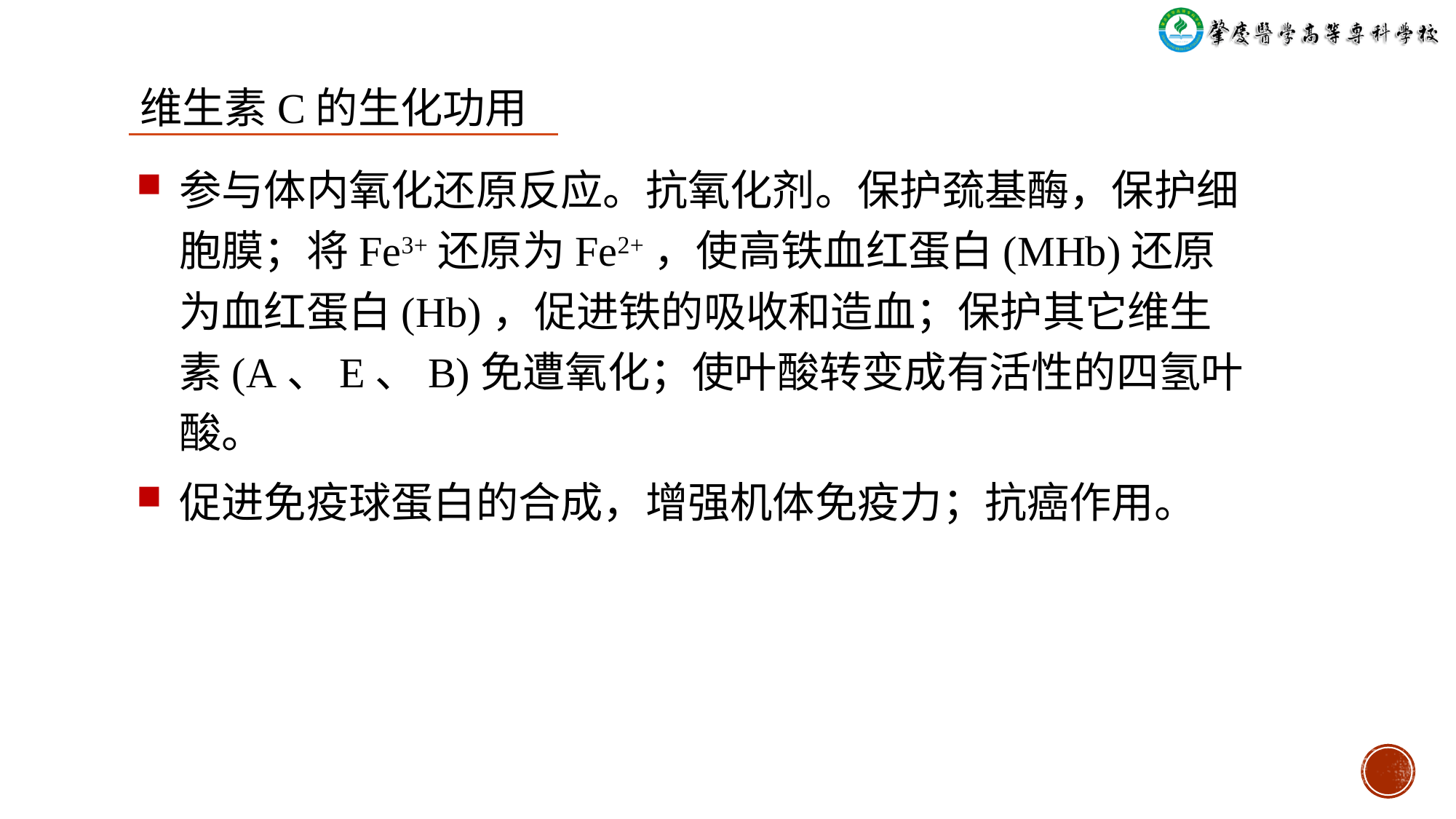

维生素C的生化功用
参与体内氧化还原反应。抗氧化剂。保护巯基酶，保护细胞膜；将Fe3+还原为Fe2+，使高铁血红蛋白(MHb)还原为血红蛋白(Hb)，促进铁的吸收和造血；保护其它维生素(A、E、B)免遭氧化；使叶酸转变成有活性的四氢叶酸。
促进免疫球蛋白的合成，增强机体免疫力；抗癌作用。